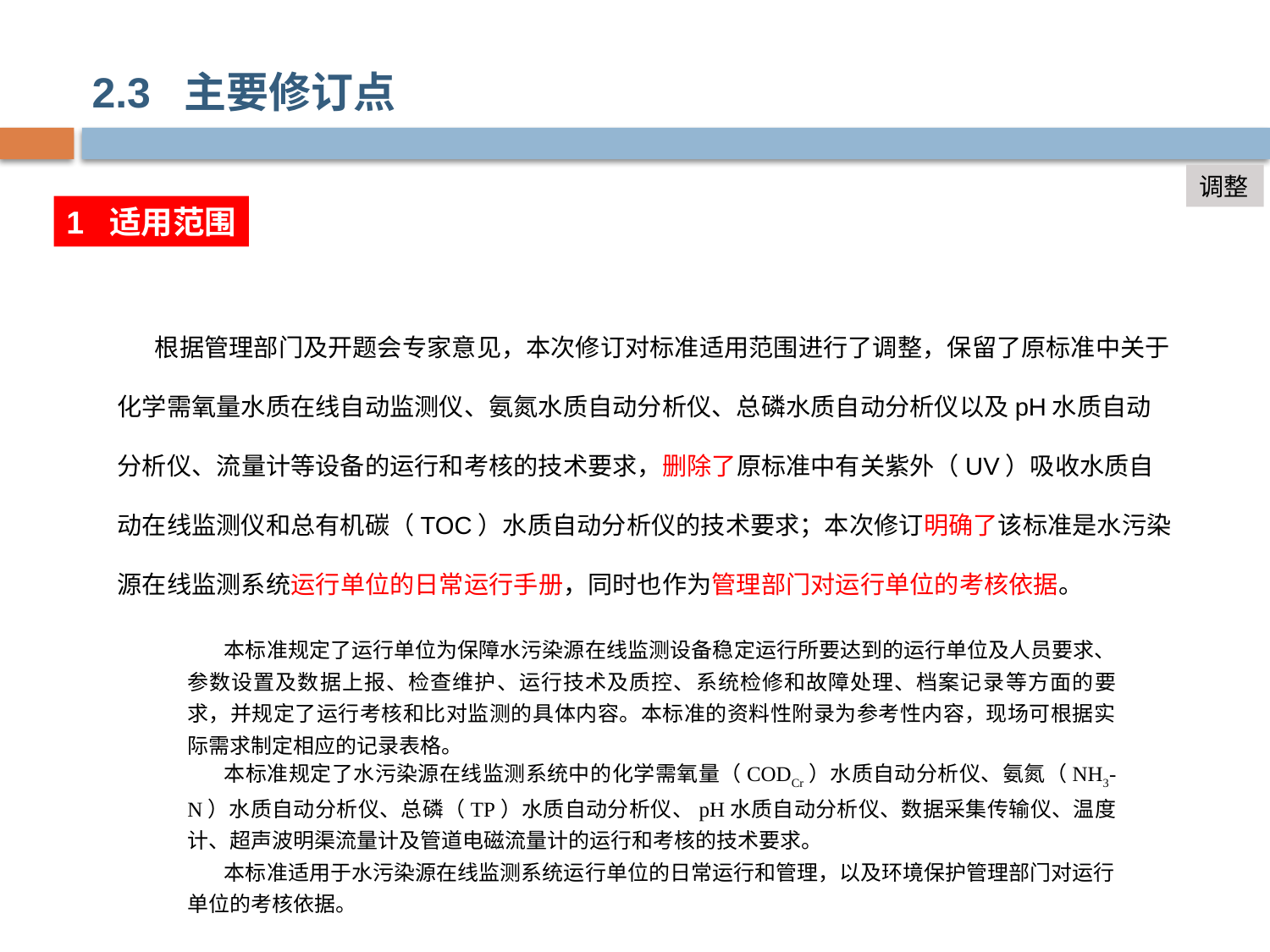

2.3  主要修订点
调整
1  适用范围
根据管理部门及开题会专家意见，本次修订对标准适用范围进行了调整，保留了原标准中关于化学需氧量水质在线自动监测仪、氨氮水质自动分析仪、总磷水质自动分析仪以及pH水质自动分析仪、流量计等设备的运行和考核的技术要求，删除了原标准中有关紫外（UV）吸收水质自动在线监测仪和总有机碳（TOC）水质自动分析仪的技术要求；本次修订明确了该标准是水污染源在线监测系统运行单位的日常运行手册，同时也作为管理部门对运行单位的考核依据。
本标准规定了运行单位为保障水污染源在线监测设备稳定运行所要达到的运行单位及人员要求、参数设置及数据上报、检查维护、运行技术及质控、系统检修和故障处理、档案记录等方面的要求，并规定了运行考核和比对监测的具体内容。本标准的资料性附录为参考性内容，现场可根据实际需求制定相应的记录表格。
本标准规定了水污染源在线监测系统中的化学需氧量（CODCr）水质自动分析仪、氨氮（NH3-N）水质自动分析仪、总磷（TP）水质自动分析仪、pH水质自动分析仪、数据采集传输仪、温度计、超声波明渠流量计及管道电磁流量计的运行和考核的技术要求。
本标准适用于水污染源在线监测系统运行单位的日常运行和管理，以及环境保护管理部门对运行单位的考核依据。
11